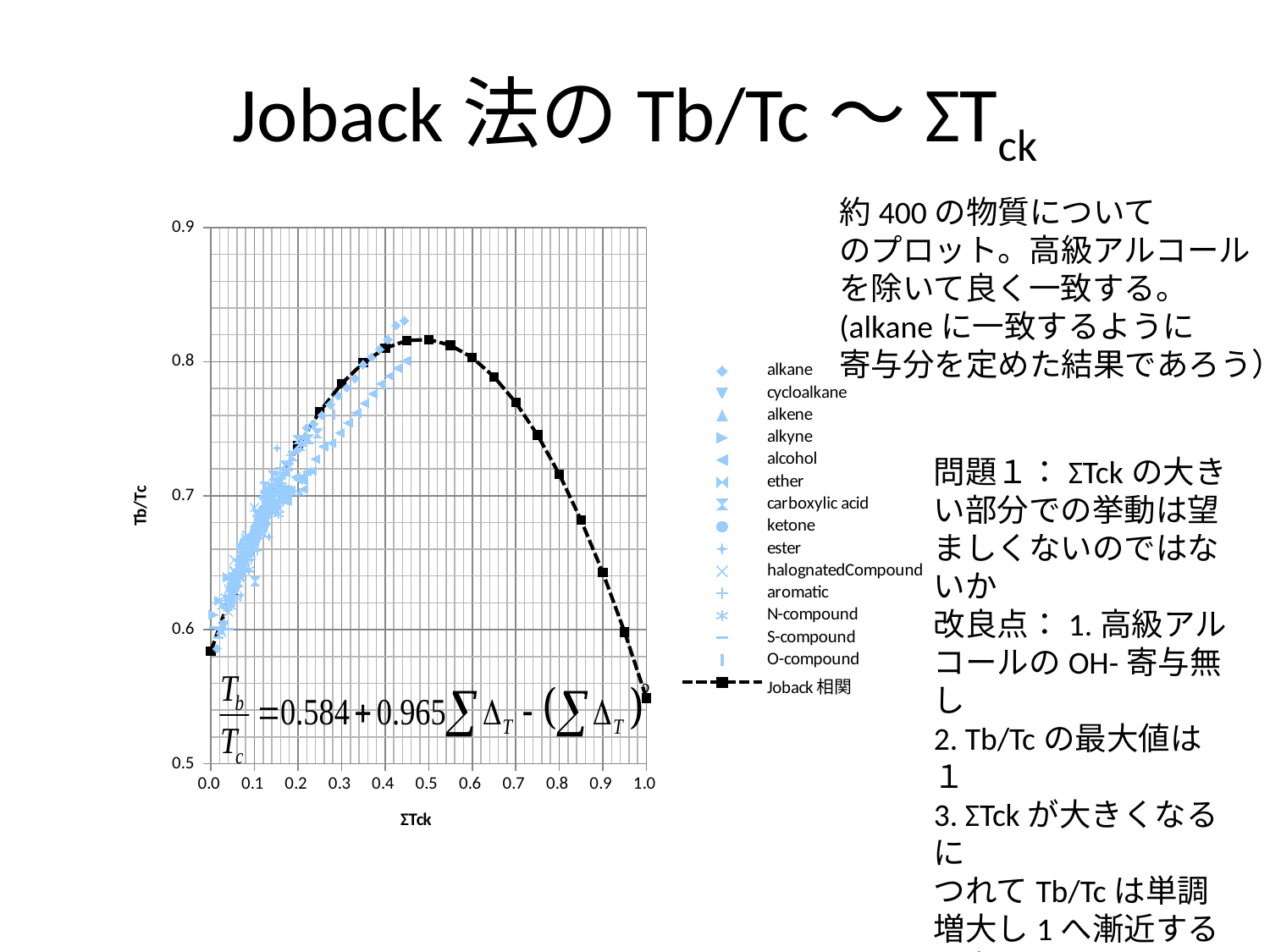

# Joback法のTb/Tc～ΣTck
約400の物質について
のプロット。高級アルコール
を除いて良く一致する。
(alkaneに一致するように
寄与分を定めた結果であろう）

### Chart

| Category |  |  |  |  |  |  |  |  |  |  |  |  |  |  |  |
|---|---|---|---|---|---|---|---|---|---|---|---|---|---|---|---|
問題１：ΣTckの大きい部分での挙動は望ましくないのではないか
改良点：1.高級アルコールのOH-寄与無し
2. Tb/Tcの最大値は１
3. ΣTckが大きくなるに
つれてTb/Tcは単調増大し1へ漸近する
と考えた。